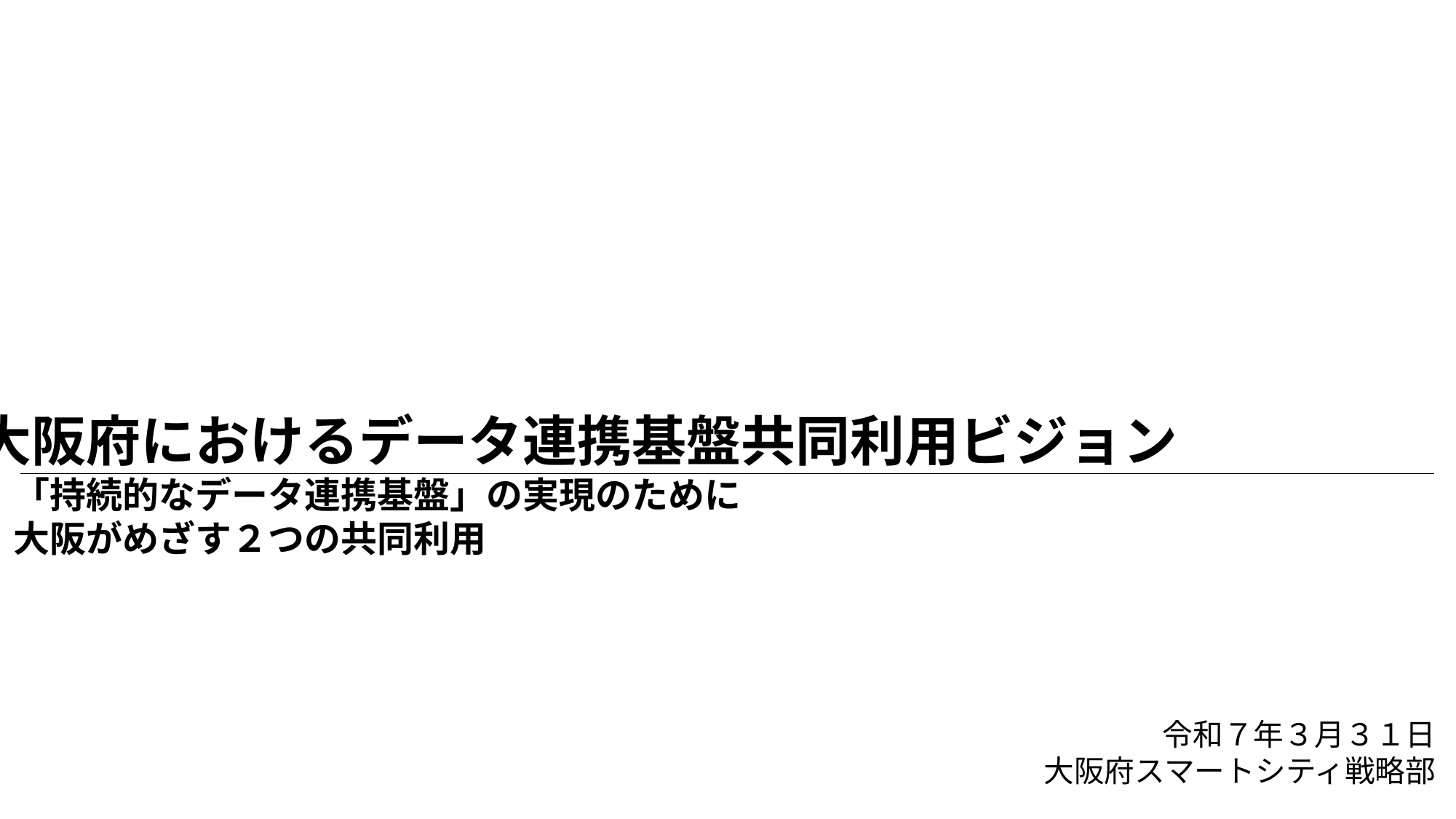

大阪府におけるデータ連携基盤共同利用ビジョン
　「持続的なデータ連携基盤」の実現のために
　大阪がめざす２つの共同利用
令和７年３月３１日
大阪府スマートシティ戦略部